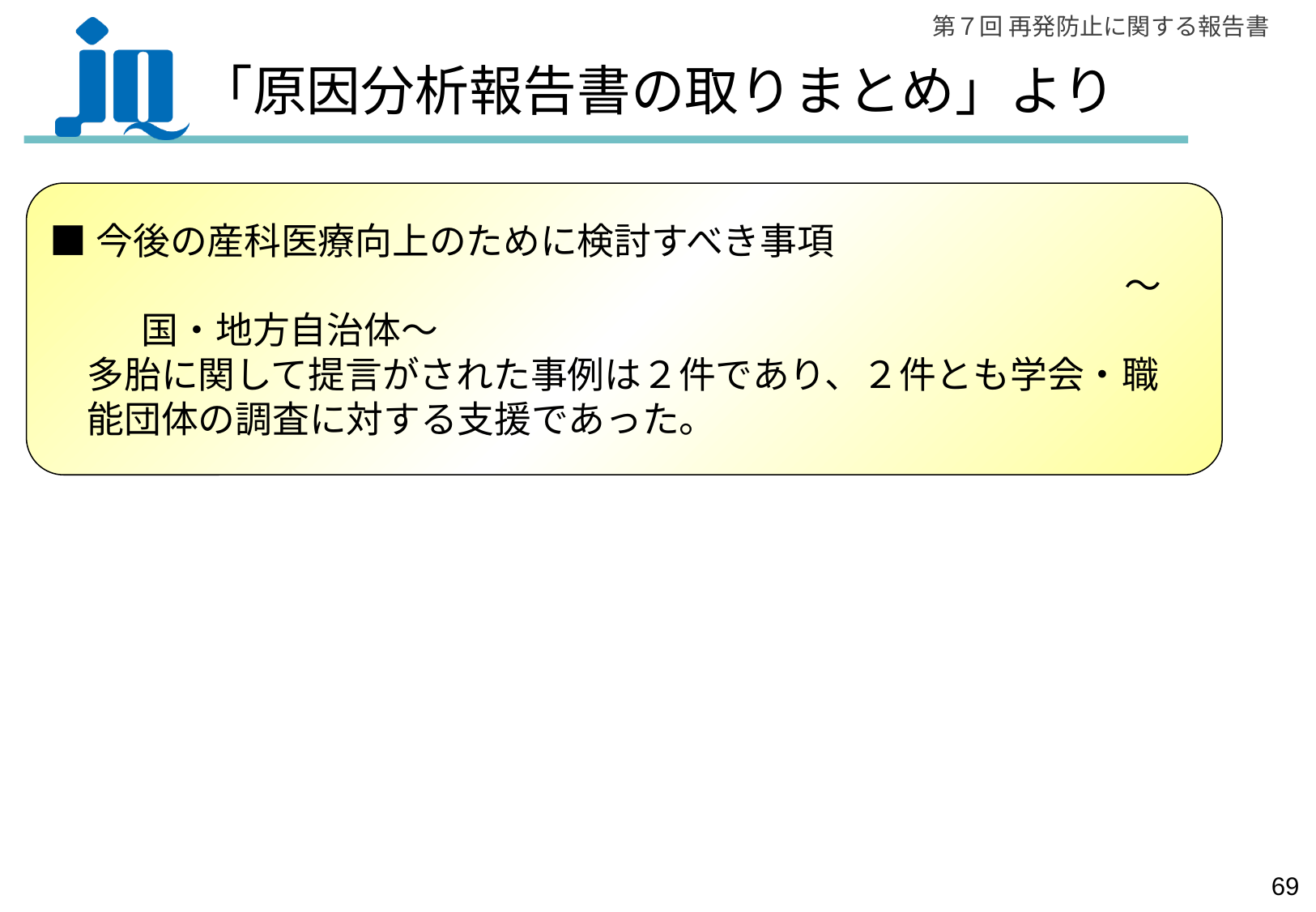

# 「原因分析報告書の取りまとめ」より
■今後の産科医療向上のために検討すべき事項
　　　　　　　　　　　　　　　　　　　　　　　　　　　　　～国・地方自治体～
　多胎に関して提言がされた事例は２件であり、２件とも学会・職
　能団体の調査に対する支援であった。
69